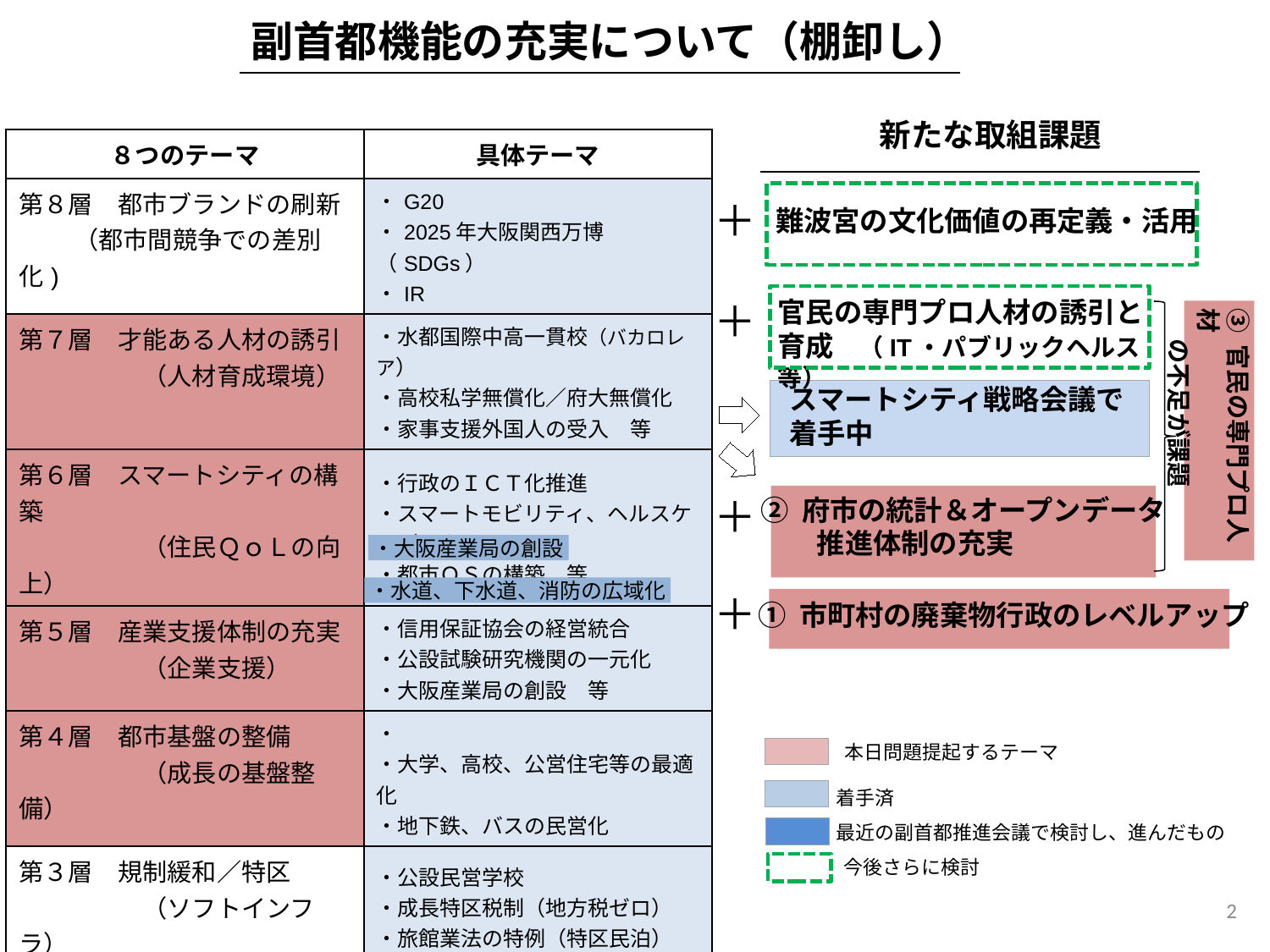

副首都機能の充実について（棚卸し）
新たな取組課題
| ８つのテーマ | 具体テーマ |
| --- | --- |
| 第８層　都市ブランドの刷新 　 　（都市間競争での差別化) | ・G20 ・2025年大阪関西万博（SDGs） ・IR |
| 第７層　才能ある人材の誘引 　　　　　（人材育成環境） | ・水都国際中高一貫校（バカロレア） ・高校私学無償化／府大無償化 ・家事支援外国人の受入　等 |
| 第６層　スマートシティの構築 　　　　　（住民ＱｏＬの向上） | ・行政のＩＣＴ化推進 ・スマートモビリティ、ヘルスケアデータ ・都市ＯＳの構築　等 |
| 第５層　産業支援体制の充実 　　　　　（企業支援） | ・信用保証協会の経営統合 ・公設試験研究機関の一元化 ・大阪産業局の創設　等 |
| 第４層　都市基盤の整備 　　　　　（成長の基盤整備） | ・ ・大学、高校、公営住宅等の最適化 ・地下鉄、バスの民営化 |
| 第３層　規制緩和／特区 　　　　　（ソフトインフラ） | ・公設民営学校 ・成長特区税制（地方税ゼロ） ・旅館業法の特例（特区民泊） |
| 第２層　交通インフラの充実 　　　　　（ストックの組み換え） | ・OTK売却、北大阪急行やモノレール ・関空・伊丹の経営統合とコンセッション ・なにわ筋線　　等 |
| 第１層　公的事業債務の処理 　　　　　（負の遺産の整理） | ・WTC ・りんくうゲートタワービル ・関西国際空港会社　　　等 |

＋
難波宮の文化価値の再定義・活用

官民の専門プロ人材の誘引と育成　（IT・パブリックヘルス等）
＋
③ 官民の専門プロ人材
　 の不足が課題

　スマートシティ戦略会議で
　着手中

＋

② 府市の統計＆オープンデータ
　　推進体制の充実

・大阪産業局の創設

・水道、下水道、消防の広域化
＋

① 市町村の廃棄物行政のレベルアップ
本日問題提起するテーマ

着手済
最近の副首都推進会議で検討し、進んだもの

今後さらに検討

2